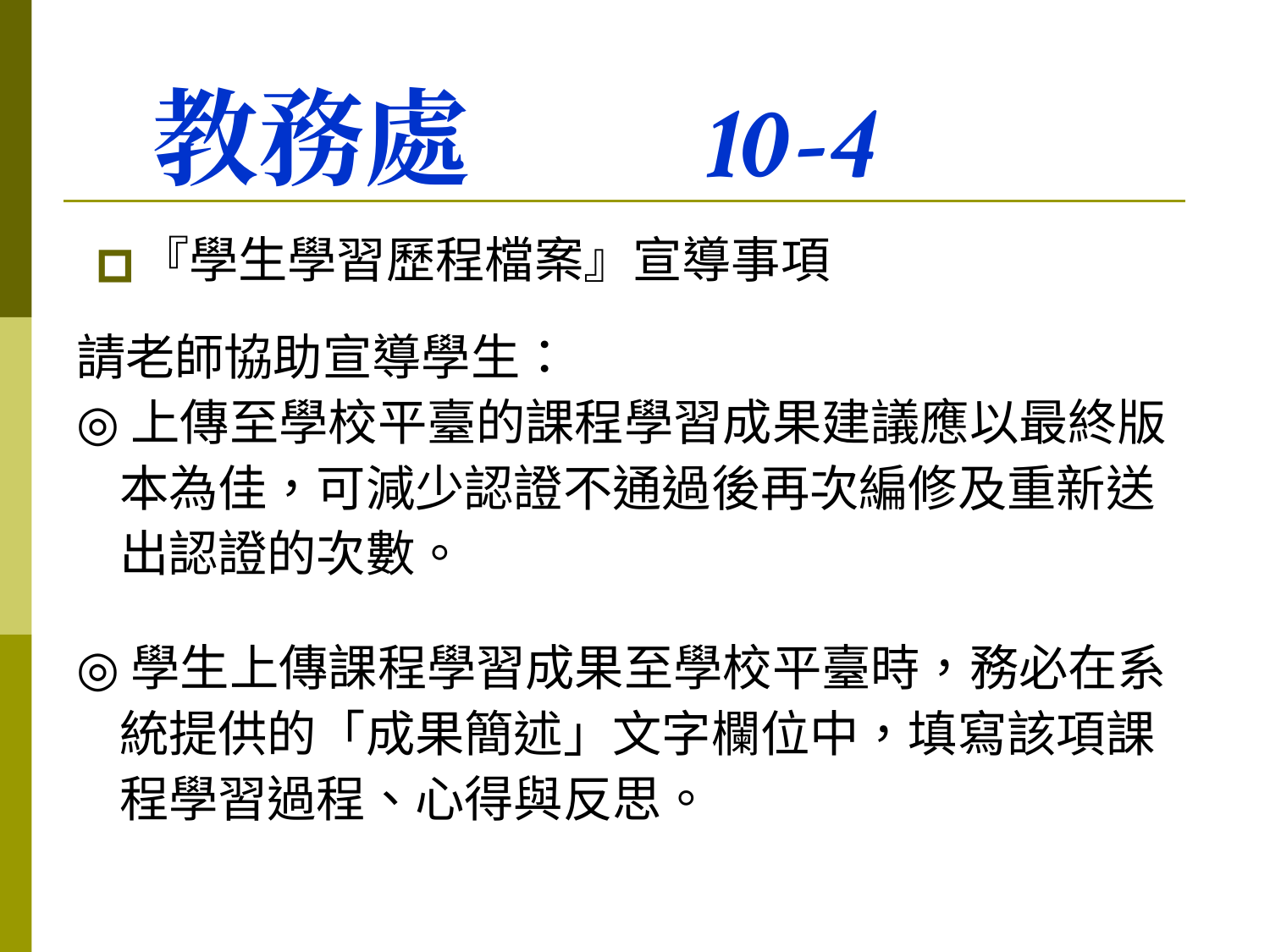

# 教務處           10-4
『學生學習歷程檔案』宣導事項

請老師協助宣導學生：
◎上傳至學校平臺的課程學習成果建議應以最終版
  本為佳，可減少認證不通過後再次編修及重新送
  出認證的次數。

◎學生上傳課程學習成果至學校平臺時，務必在系
  統提供的「成果簡述」文字欄位中，填寫該項課
  程學習過程、心得與反思。